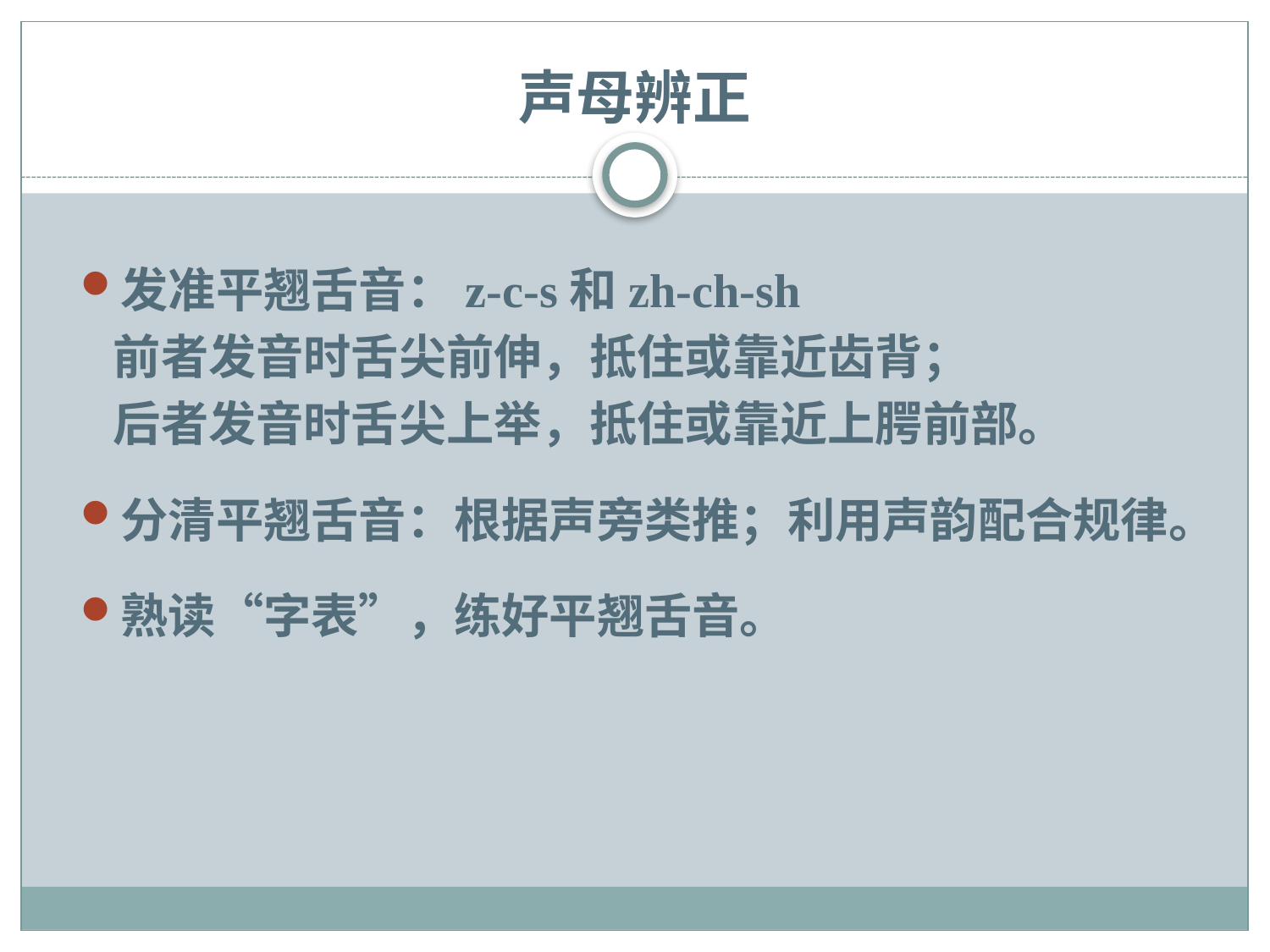

# 声母辨正
发准平翘舌音：z-c-s和zh-ch-sh
  前者发音时舌尖前伸，抵住或靠近齿背；
  后者发音时舌尖上举，抵住或靠近上腭前部。

分清平翘舌音：根据声旁类推；利用声韵配合规律。

熟读“字表”，练好平翘舌音。